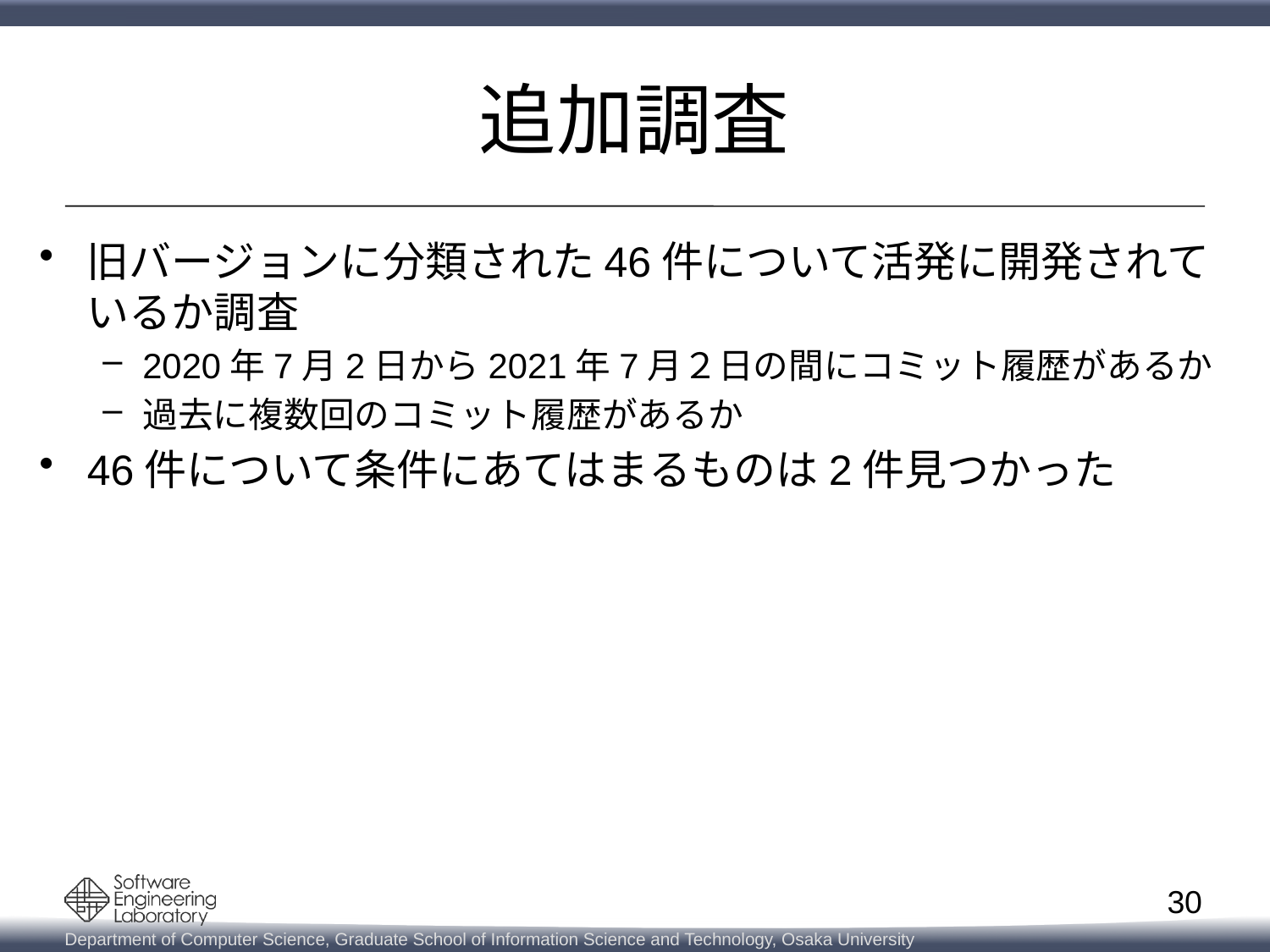

# 追加調査
旧バージョンに分類された46件について活発に開発されているか調査
2020年7月2日から2021年7月２日の間にコミット履歴があるか
過去に複数回のコミット履歴があるか
46件について条件にあてはまるものは2件見つかった
30